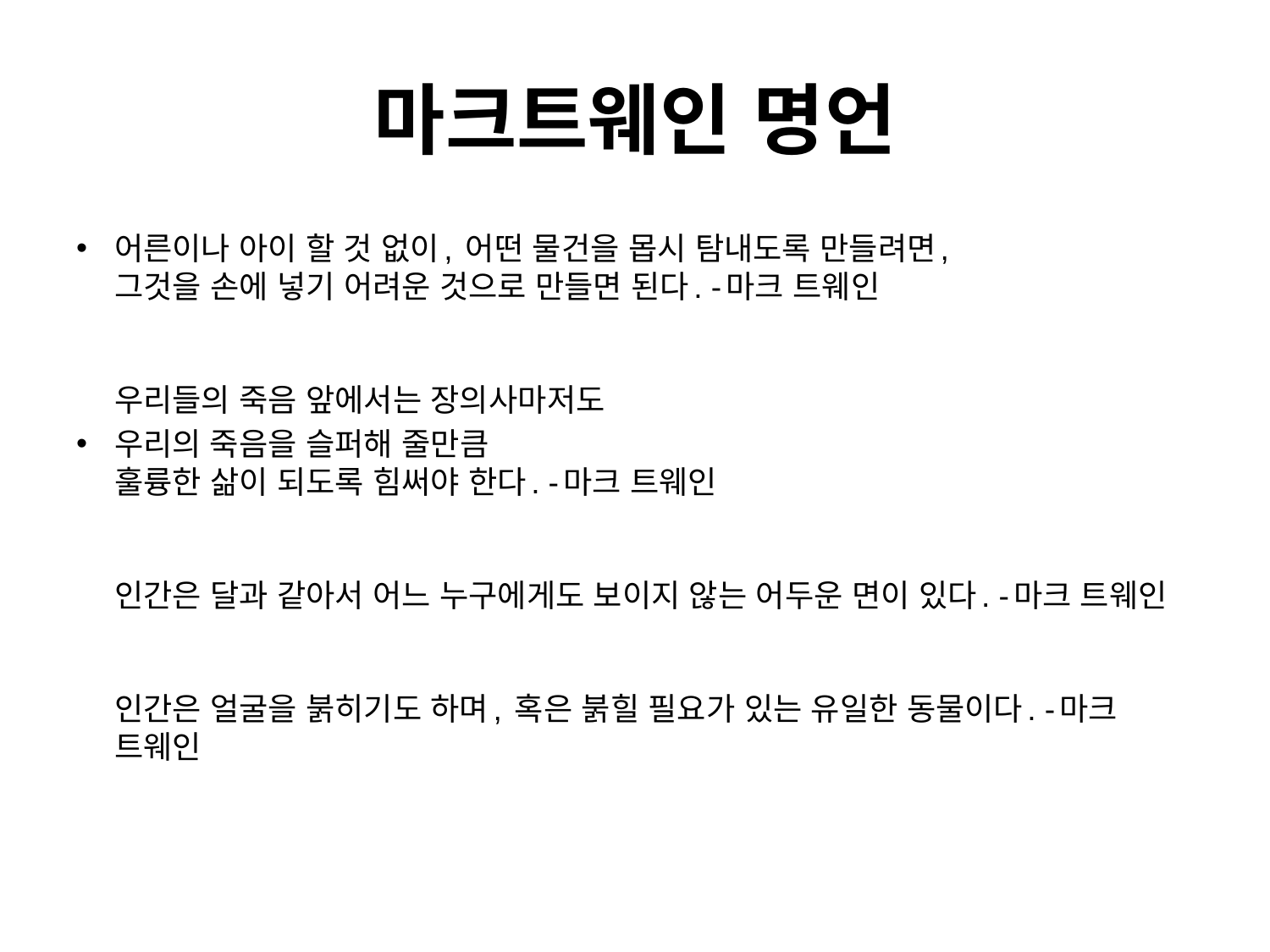

# 마크트웨인 명언
어른이나 아이 할 것 없이, 어떤 물건을 몹시 탐내도록 만들려면,
그것을 손에 넣기 어려운 것으로 만들면 된다. -마크 트웨인
우리들의 죽음 앞에서는 장의사마저도
우리의 죽음을 슬퍼해 줄만큼
훌륭한 삶이 되도록 힘써야 한다. -마크 트웨인
인간은 달과 같아서 어느 누구에게도 보이지 않는 어두운 면이 있다. -마크 트웨인
인간은 얼굴을 붉히기도 하며, 혹은 붉힐 필요가 있는 유일한 동물이다. -마크 트웨인